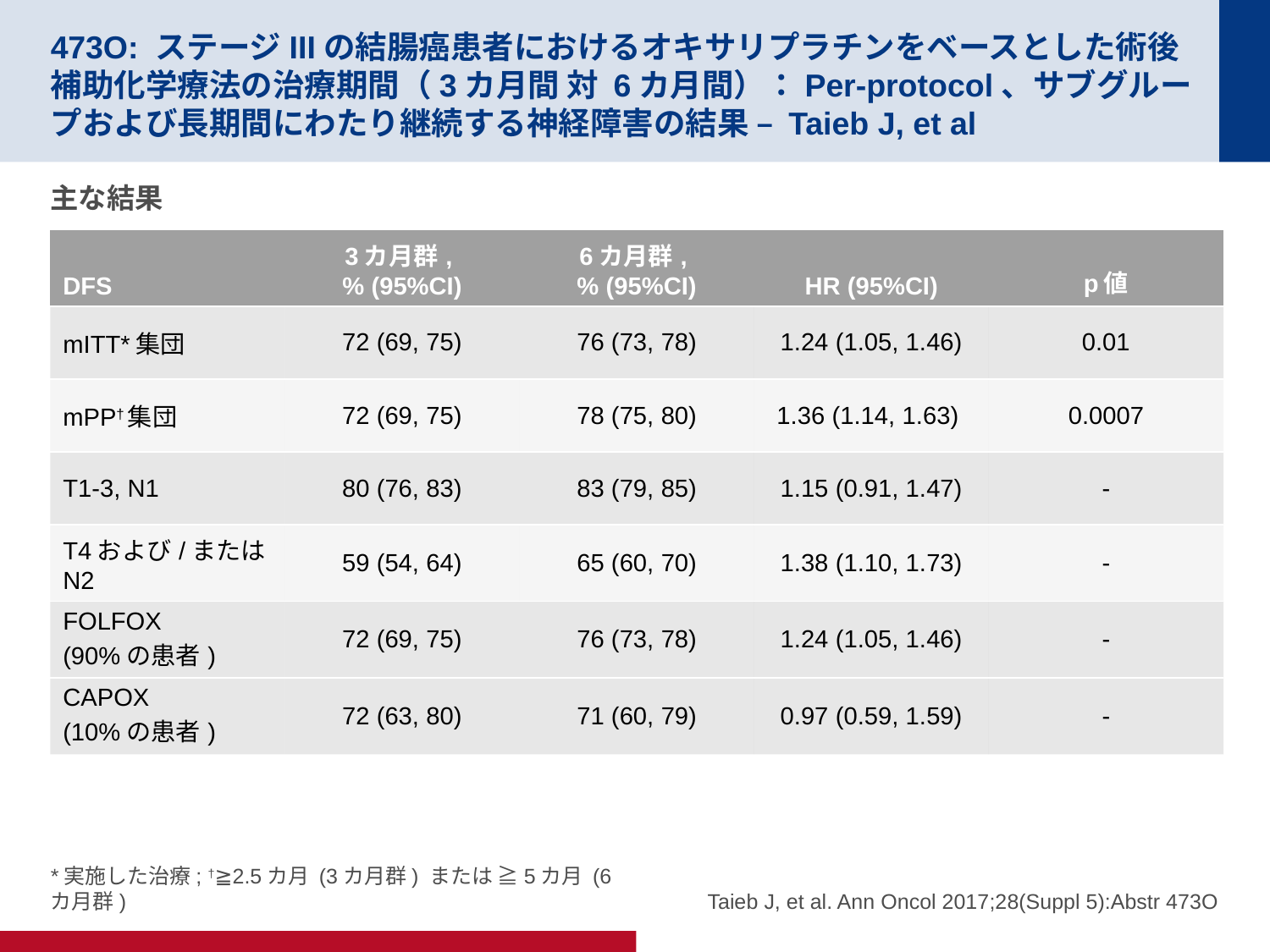

# 473O: ステージIIIの結腸癌患者におけるオキサリプラチンをベースとした術後補助化学療法の治療期間（3カ月間 対 6カ月間）：Per-protocol、サブグループおよび長期間にわたり継続する神経障害の結果 – Taieb J, et al
主な結果

| DFS | 3カ月群, % (95%CI) | 6カ月群, % (95%CI) | HR (95%CI) | p値 |
| --- | --- | --- | --- | --- |
| mITT\*集団 | 72 (69, 75) | 76 (73, 78) | 1.24 (1.05, 1.46) | 0.01 |
| mPP†集団 | 72 (69, 75) | 78 (75, 80) | 1.36 (1.14, 1.63) | 0.0007 |
| T1-3, N1 | 80 (76, 83) | 83 (79, 85) | 1.15 (0.91, 1.47) | - |
| T4および/またはN2 | 59 (54, 64) | 65 (60, 70) | 1.38 (1.10, 1.73) | - |
| FOLFOX (90%の患者) | 72 (69, 75) | 76 (73, 78) | 1.24 (1.05, 1.46) | - |
| CAPOX (10%の患者) | 72 (63, 80) | 71 (60, 79) | 0.97 (0.59, 1.59) | - |
*実施した治療; †≧2.5カ月 (3カ月群) または ≧5カ月 (6カ月群)
Taieb J, et al. Ann Oncol 2017;28(Suppl 5):Abstr 473O